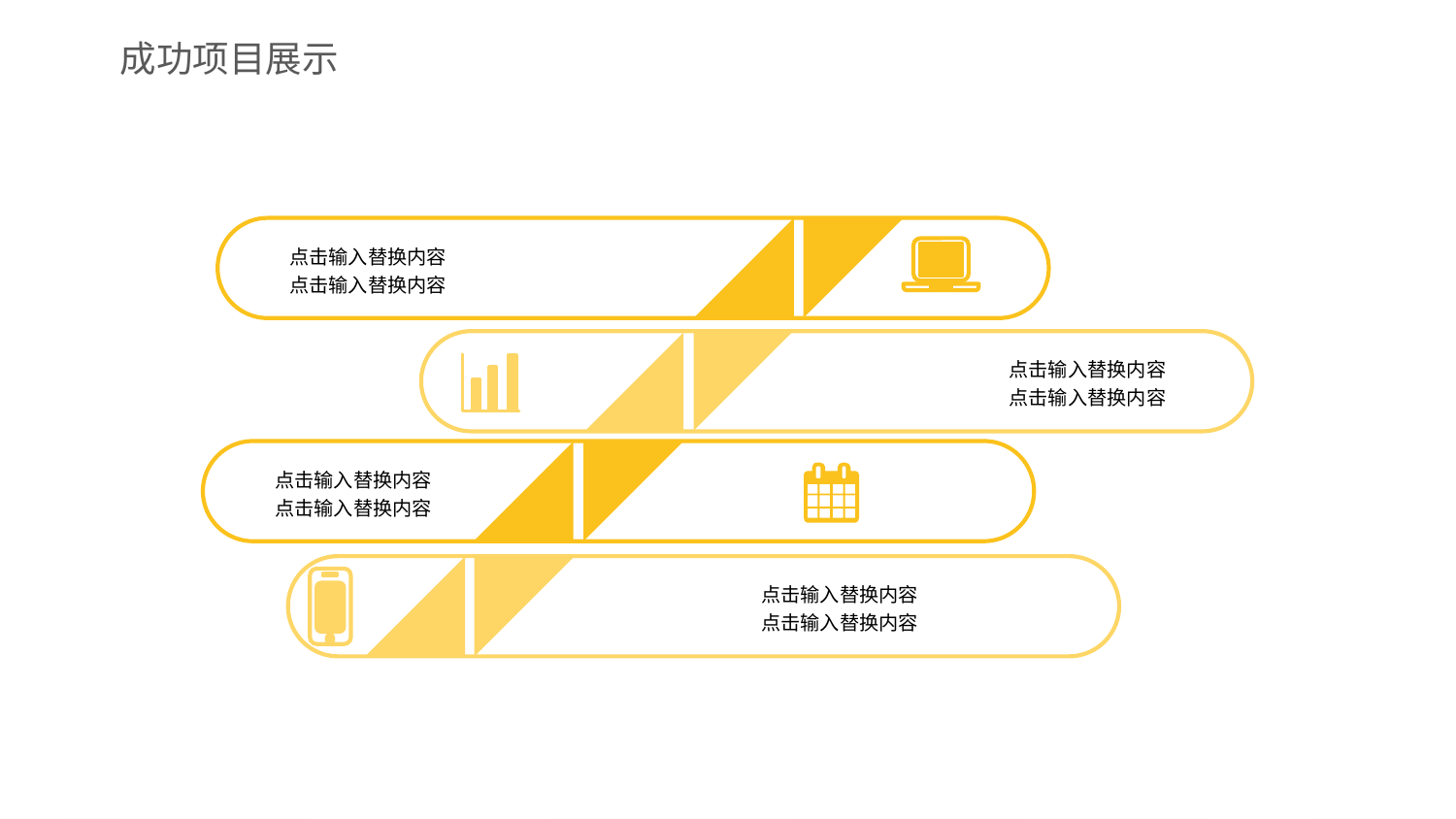

成功项目展示
点击输入替换内容
点击输入替换内容

点击输入替换内容
点击输入替换内容

点击输入替换内容
点击输入替换内容

点击输入替换内容
点击输入替换内容